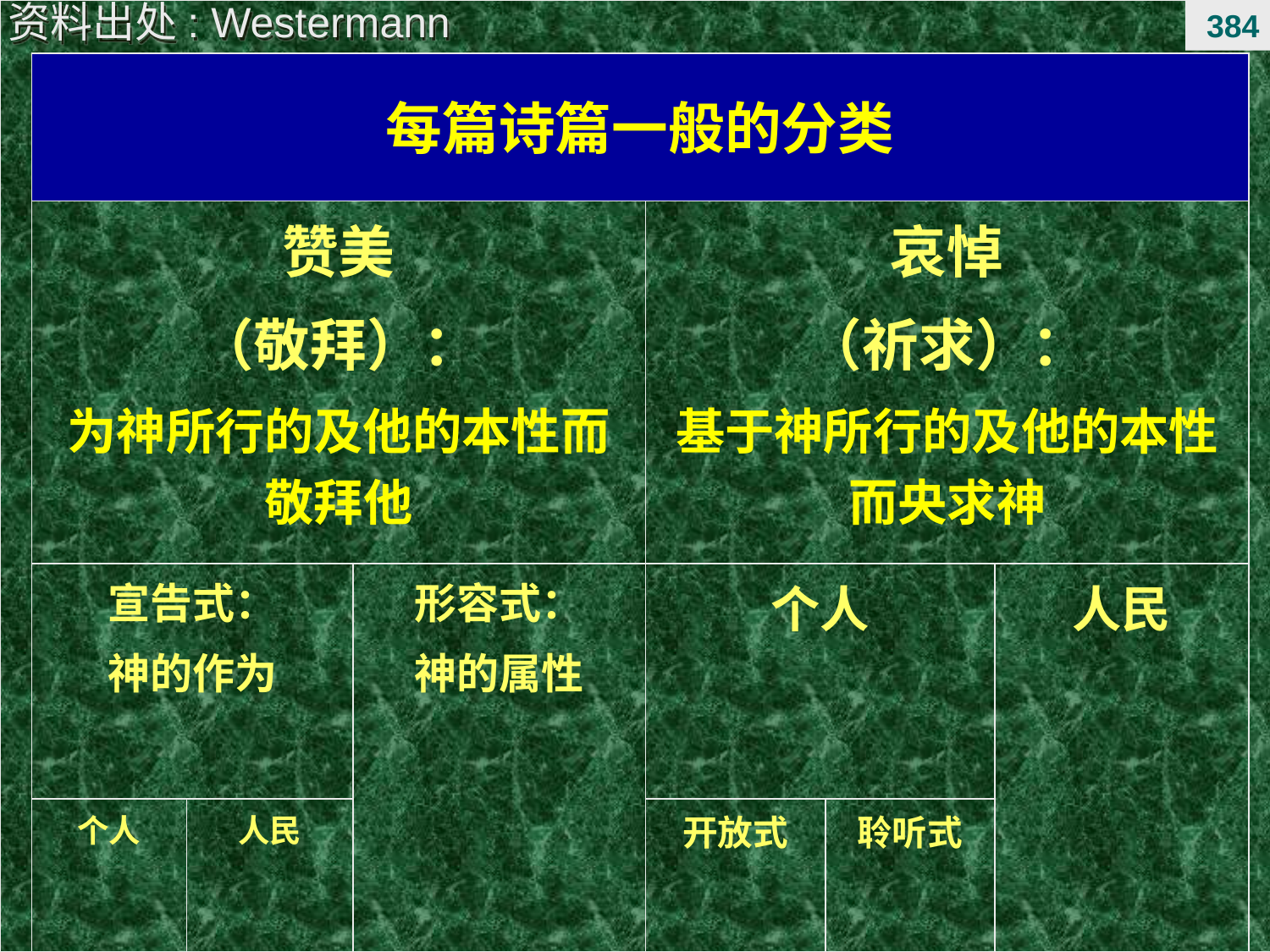

384
资料出处: Westermann
# 每篇诗篇一般的分类
| 赞美 （敬拜）： 为神所行的及他的本性而敬拜他 |  |  | 哀悼 （祈求）： 基于神所行的及他的本性而央求神 |  |  |
| --- | --- | --- | --- | --- | --- |
| 宣告式： 神的作为 |  | 形容式： 神的属性 | 个人 |  | 人民 |
| 个人 | 人民 |  | 开放式 | 聆听式 |  |